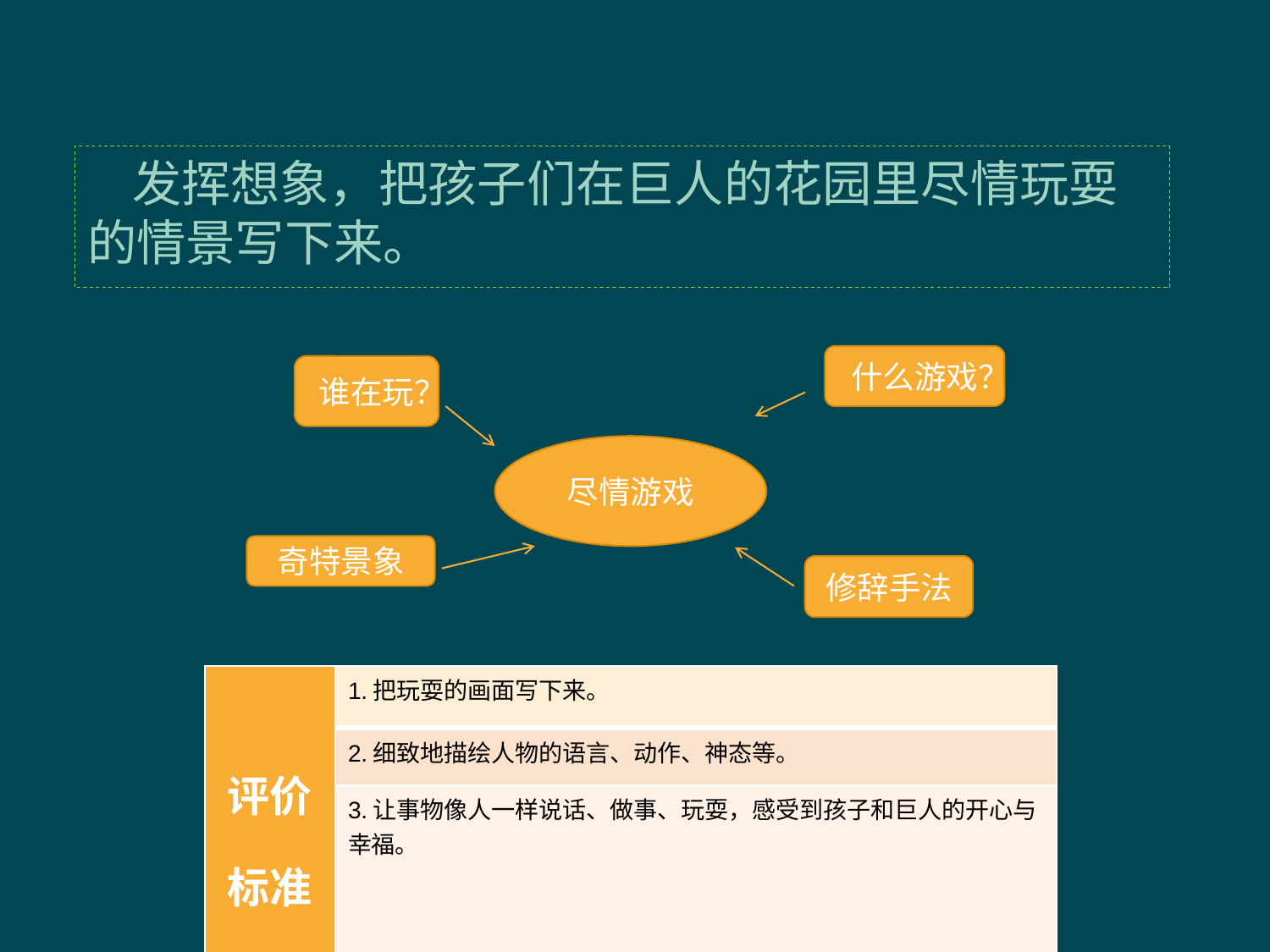

发挥想象，把孩子们在巨人的花园里尽情玩耍的情景写下来。

什么游戏？
谁在玩？
尽情游戏
奇特景象
修辞手法
| 评价标准 | 1.把玩耍的画面写下来。 |
| --- | --- |
|  | 2.细致地描绘人物的语言、动作、神态等。 |
|  | 3.让事物像人一样说话、做事、玩耍，感受到孩子和巨人的开心与幸福。 |